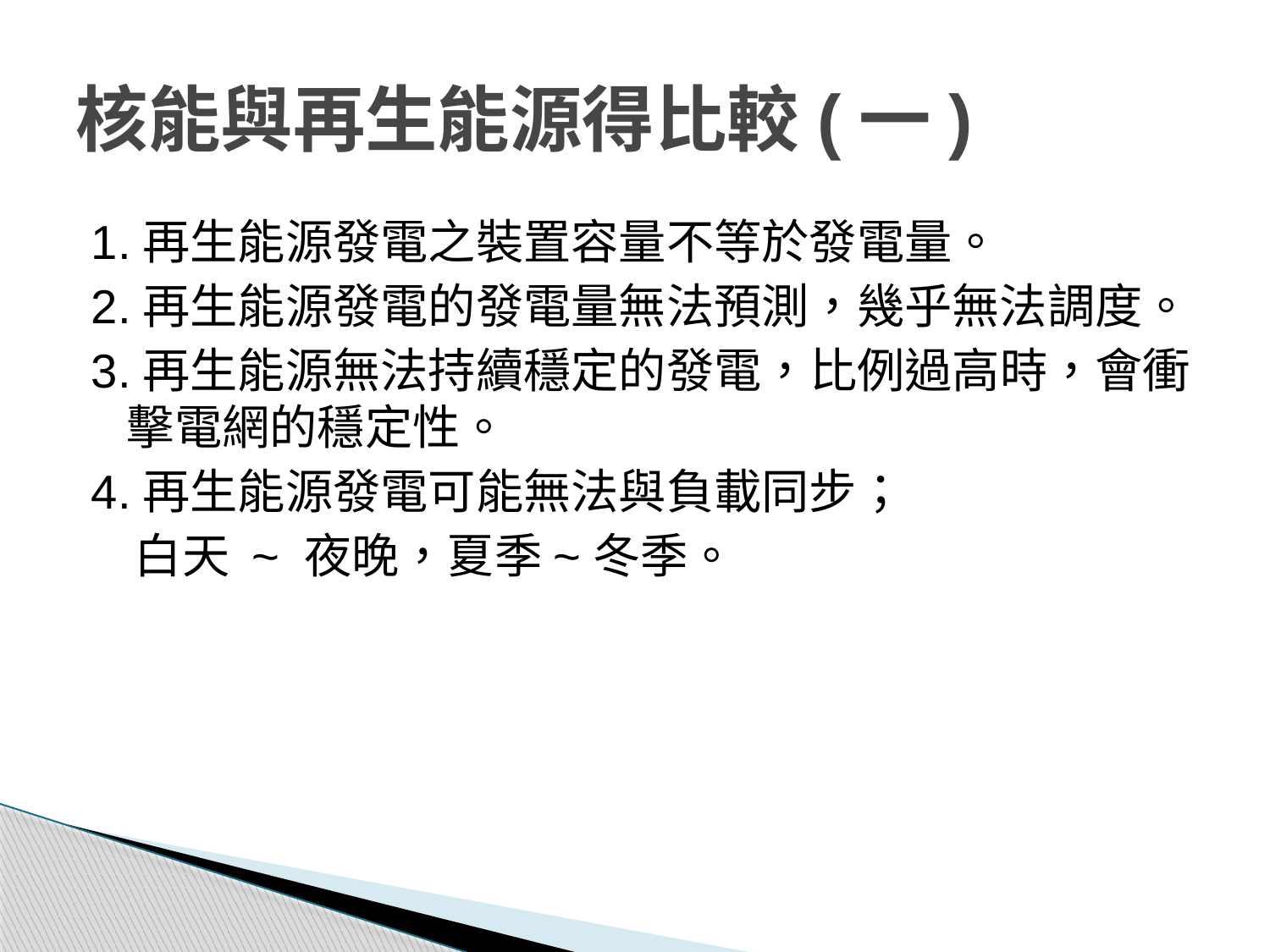

# 核能與再生能源得比較(一)
1.再生能源發電之裝置容量不等於發電量。
2.再生能源發電的發電量無法預測，幾乎無法調度。
3.再生能源無法持續穩定的發電，比例過高時，會衝擊電網的穩定性。
4.再生能源發電可能無法與負載同步；
   白天 ~ 夜晚，夏季~冬季。